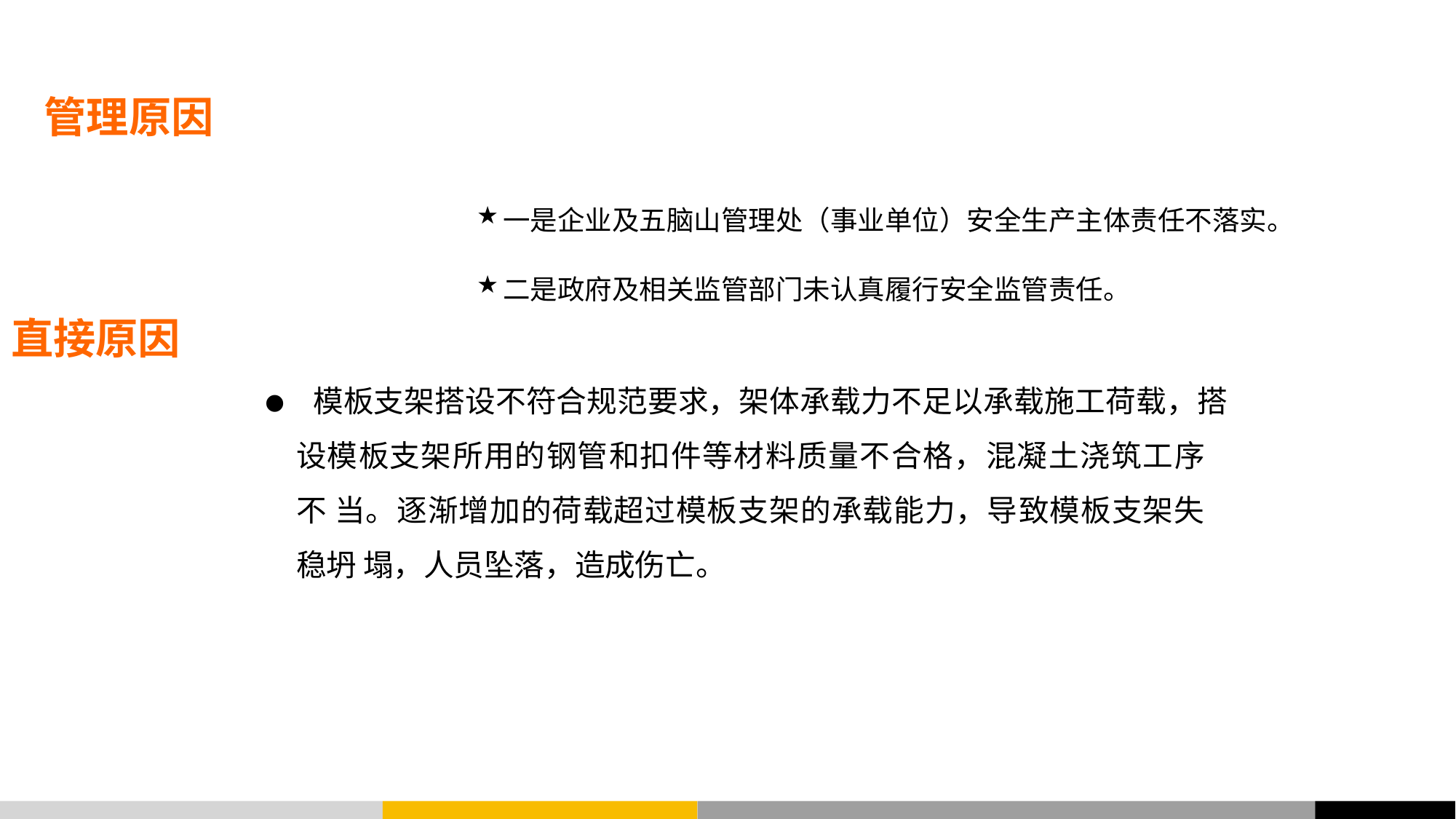

# 管理原因
一是企业及五脑山管理处（事业单位）安全生产主体责任不落实。

二是政府及相关监管部门未认真履行安全监管责任。
直接原因
⚫ 模板支架搭设不符合规范要求，架体承载力不足以承载施工荷载，搭 设模板支架所用的钢管和扣件等材料质量不合格，混凝土浇筑工序不 当。逐渐增加的荷载超过模板支架的承载能力，导致模板支架失稳坍 塌，人员坠落，造成伤亡。